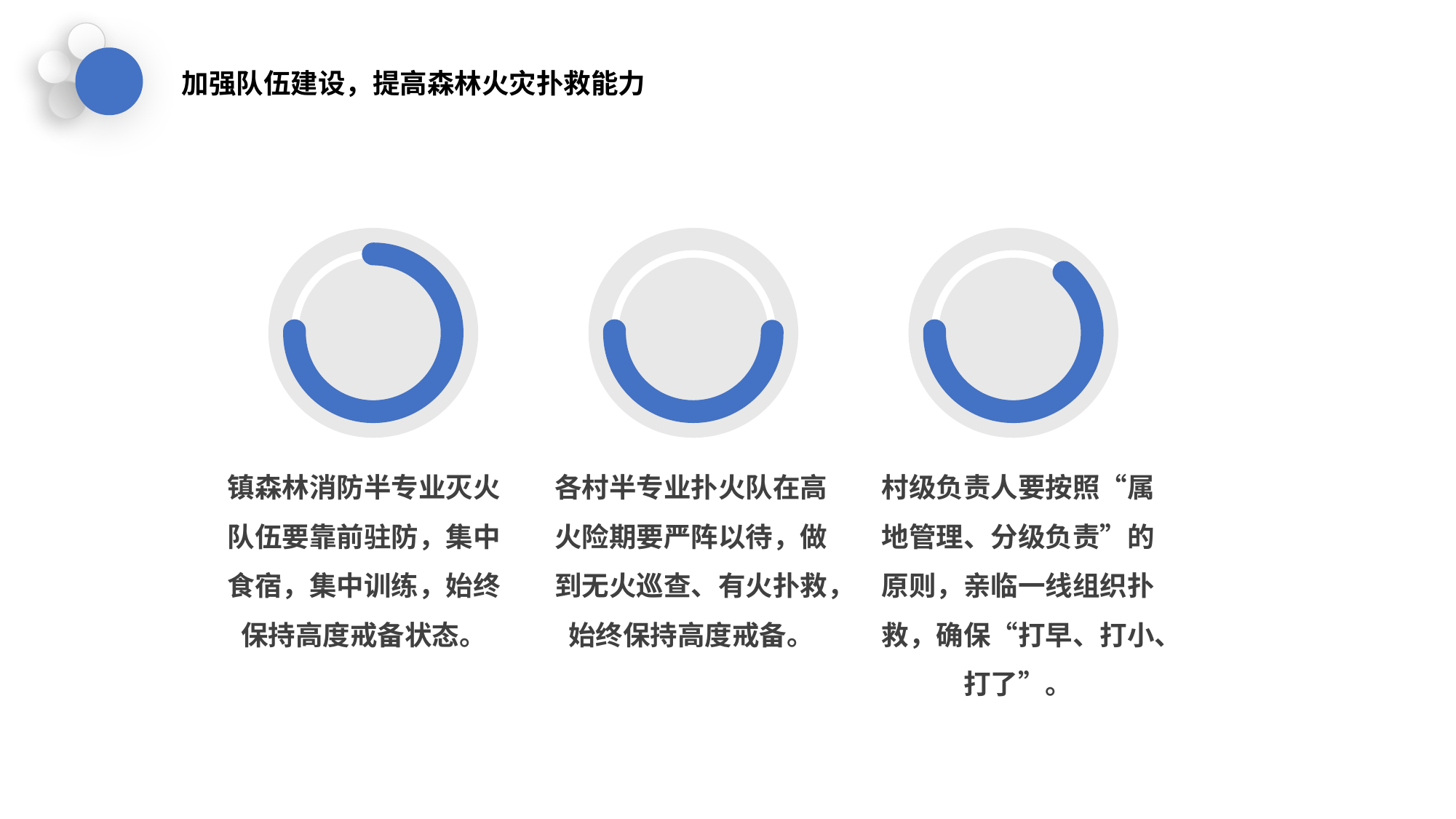

加强队伍建设，提高森林火灾扑救能力

镇森林消防半专业灭火队伍要靠前驻防，集中食宿，集中训练，始终保持高度戒备状态。
各村半专业扑火队在高火险期要严阵以待，做到无火巡查、有火扑救，始终保持高度戒备。
村级负责人要按照“属地管理、分级负责”的原则，亲临一线组织扑救，确保“打早、打小、打了”。